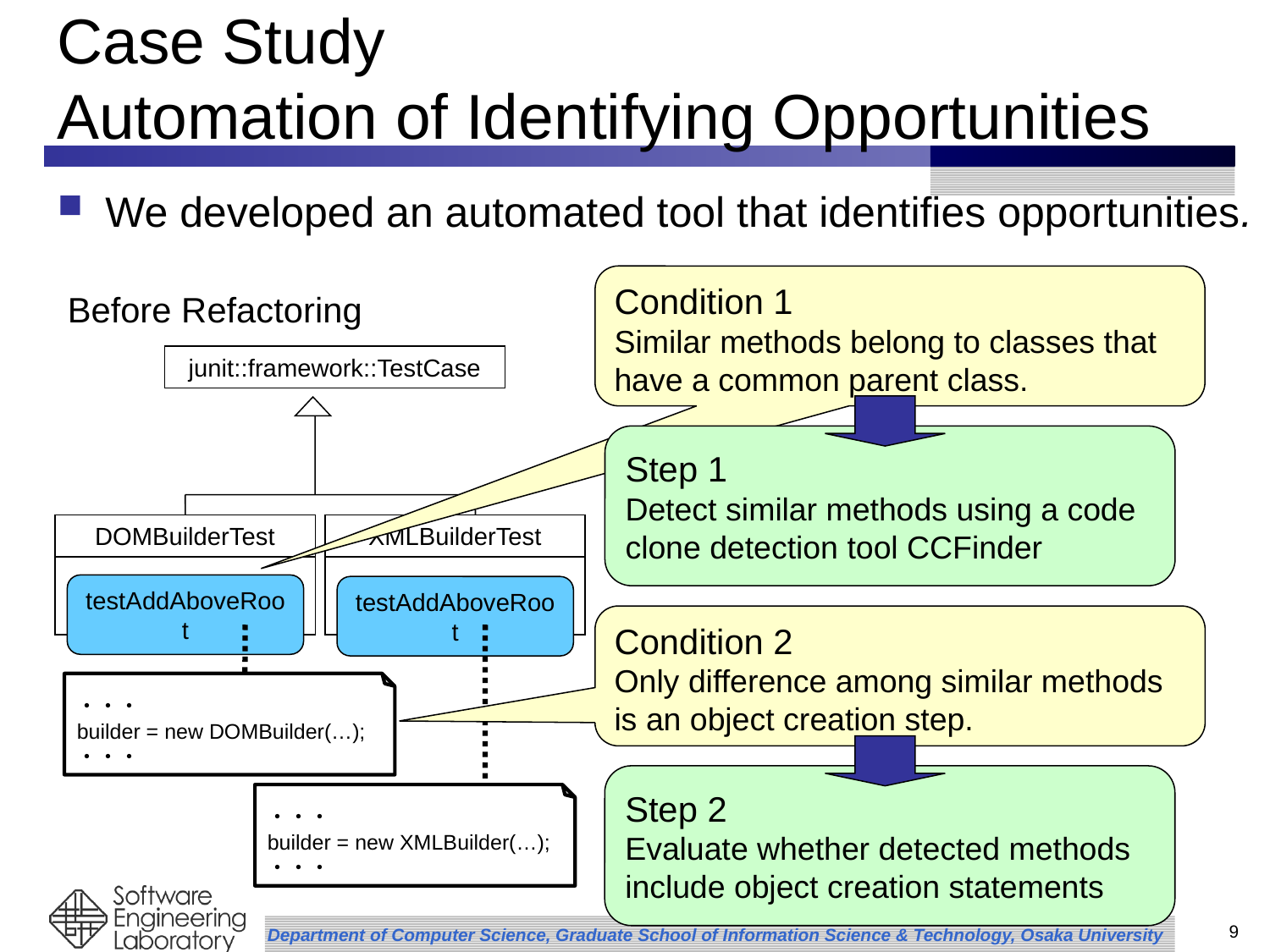

# Case Study Automation of Identifying Opportunities
We developed an automated tool that identifies opportunities.
Condition 1
Similar methods belong to classes that have a common parent class.
Before Refactoring
junit::framework::TestCase

Step 1
Detect similar methods using a code
clone detection tool CCFinder

DOMBuilderTest

XMLBuilderTest
testAddAboveRoot
testAddAboveRoot
Condition 2
Only difference among similar methods is an object creation step.

・・・
builder = new DOMBuilder(…);
・・・

Step 2
Evaluate whether detected methods
include object creation statements
・・・
builder = new XMLBuilder(…);
・・・
9